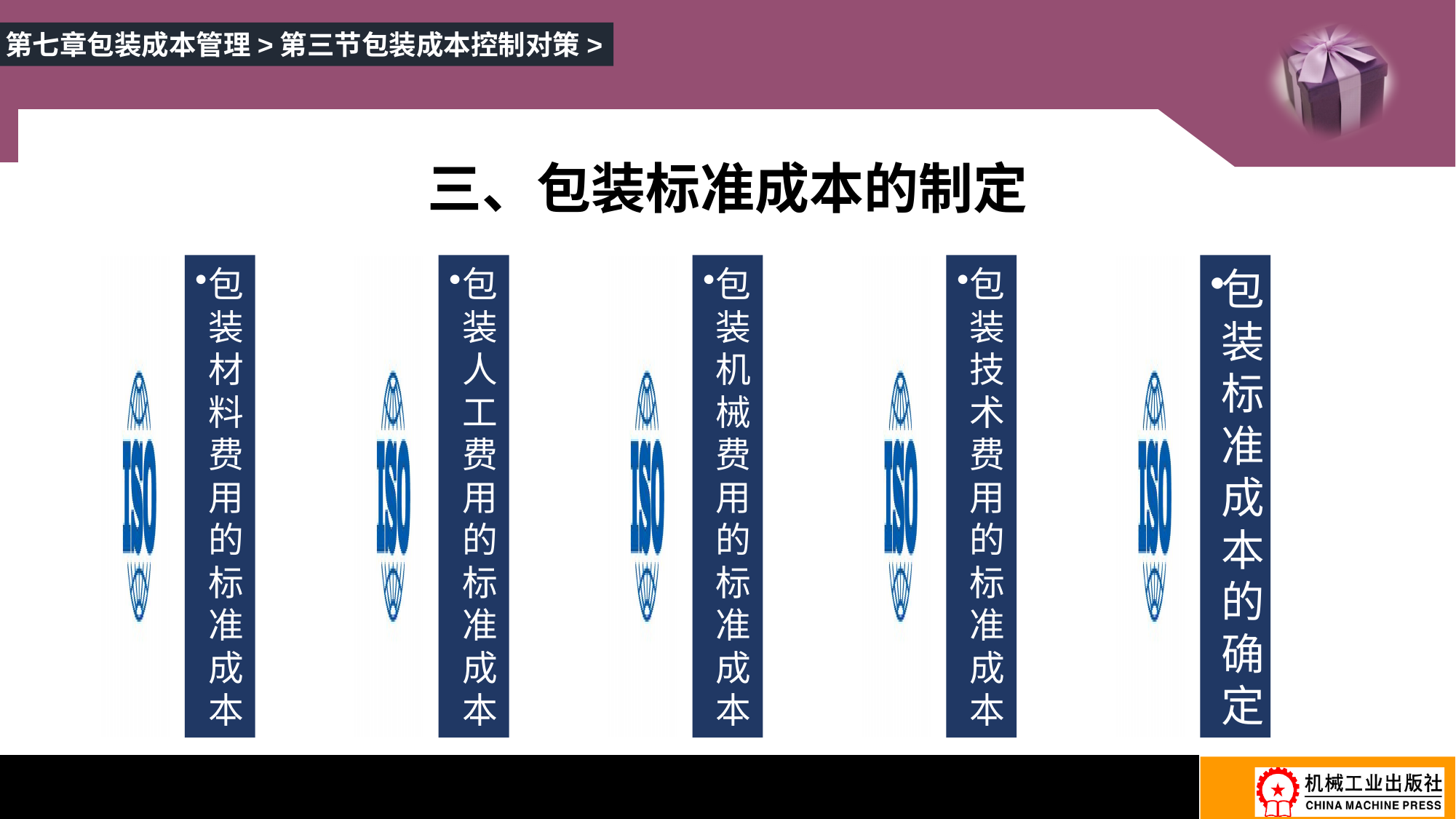

第七章包装成本管理>第三节包装成本控制对策>
# 三、包装标准成本的制定
包装材料费用的标准成本
包装人工费用的标准成本
包装机械费用的标准成本
包装技术费用的标准成本
包装标准成本的确定